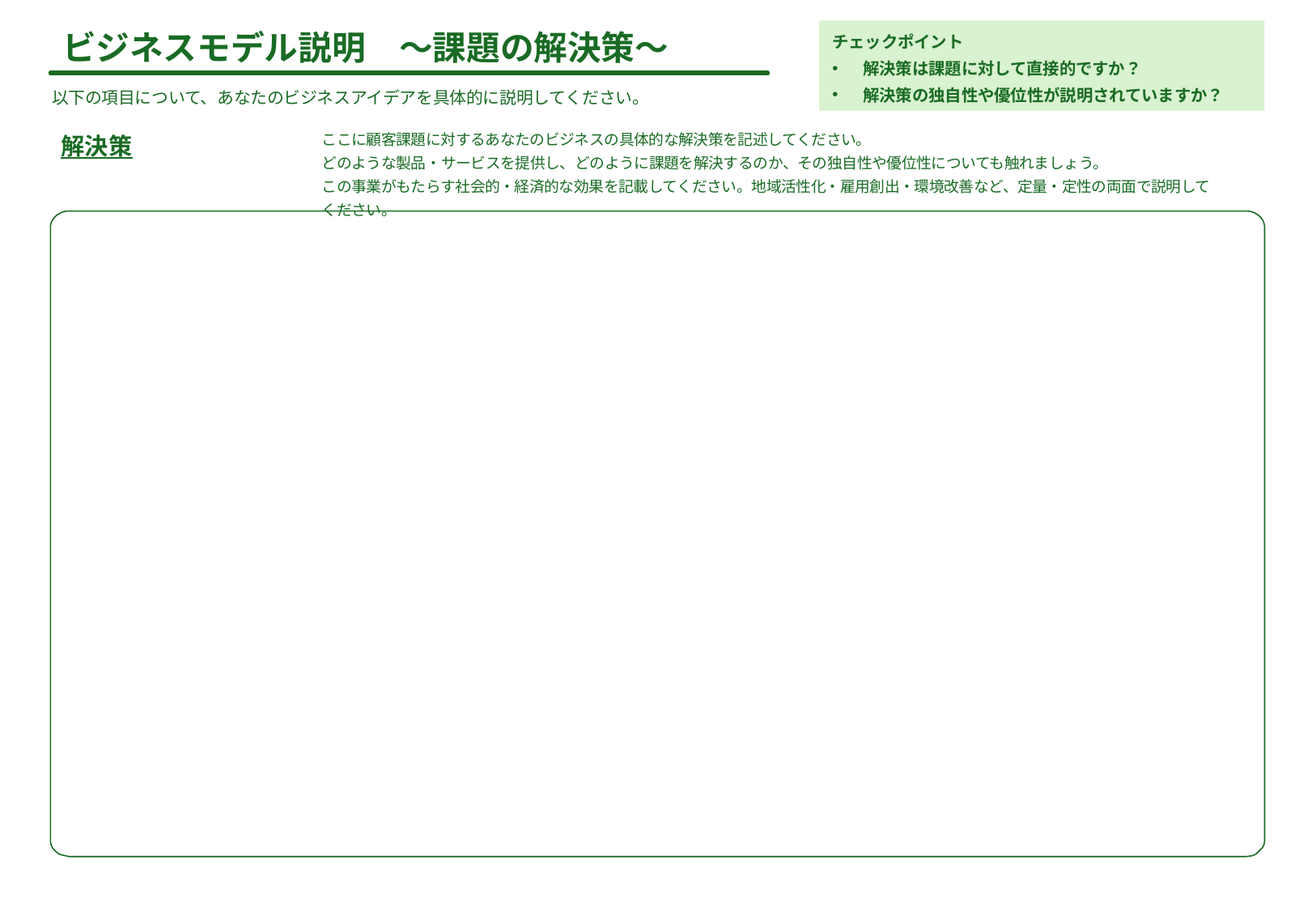

ビジネスモデル説明　～課題の解決策～
チェックポイント
解決策は課題に対して直接的ですか？
解決策の独自性や優位性が説明されていますか？

以下の項目について、あなたのビジネスアイデアを具体的に説明してください。
ここに顧客課題に対するあなたのビジネスの具体的な解決策を記述してください。
どのような製品‧サービスを提供し、どのように課題を解決するのか、その独自性や優位性についても触れましょう。
この事業がもたらす社会的・経済的な効果を記載してください。地域活性化・雇用創出・環境改善など、定量・定性の両面で説明してください。
解決策